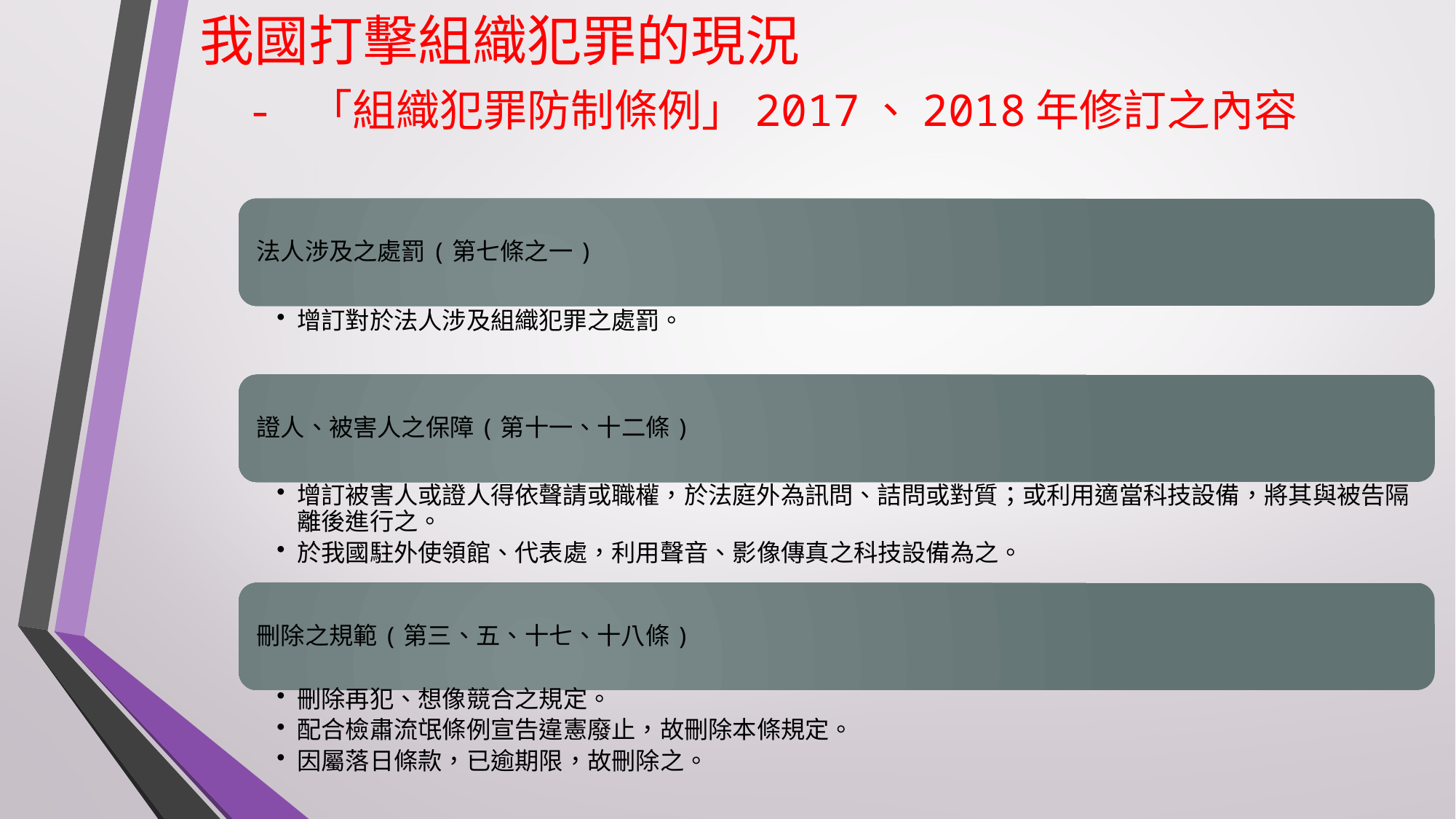

# 我國打擊組織犯罪的現況 - 「組織犯罪防制條例」2017、2018年修訂之內容
法人涉及之處罰(第七條之一)
增訂對於法人涉及組織犯罪之處罰。
證人、被害人之保障(第十一、十二條)
增訂被害人或證人得依聲請或職權，於法庭外為訊問、詰問或對質；或利用適當科技設備，將其與被告隔離後進行之。
於我國駐外使領館、代表處，利用聲音、影像傳真之科技設備為之。
刪除之規範(第三、五、十七、十八條)
刪除再犯、想像競合之規定。
配合檢肅流氓條例宣告違憲廢止，故刪除本條規定。
因屬落日條款，已逾期限，故刪除之。